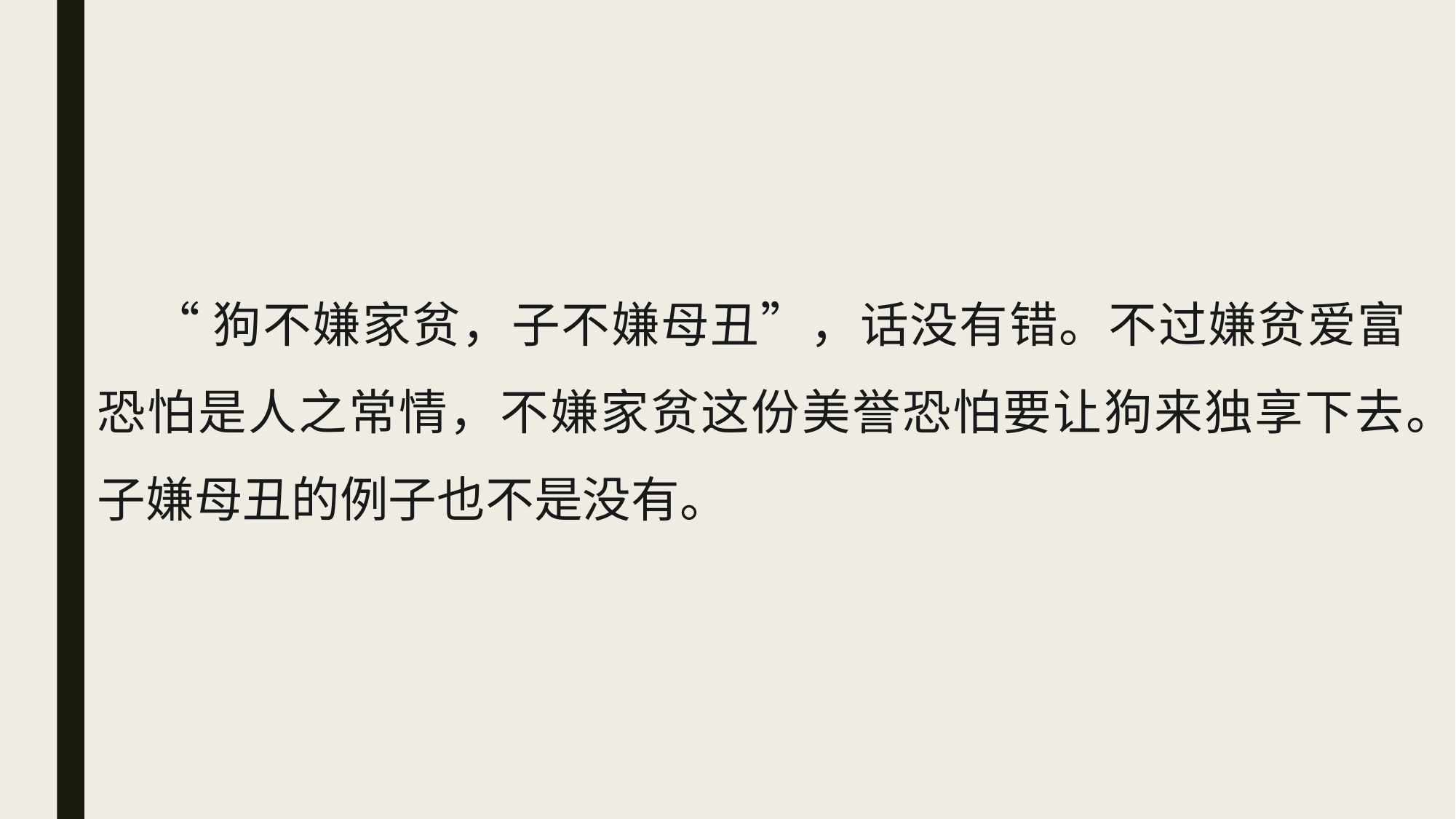

“狗不嫌家贫，子不嫌母丑”，话没有错。不过嫌贫爱富恐怕是人之常情，不嫌家贫这份美誉恐怕要让狗来独享下去。子嫌母丑的例子也不是没有。